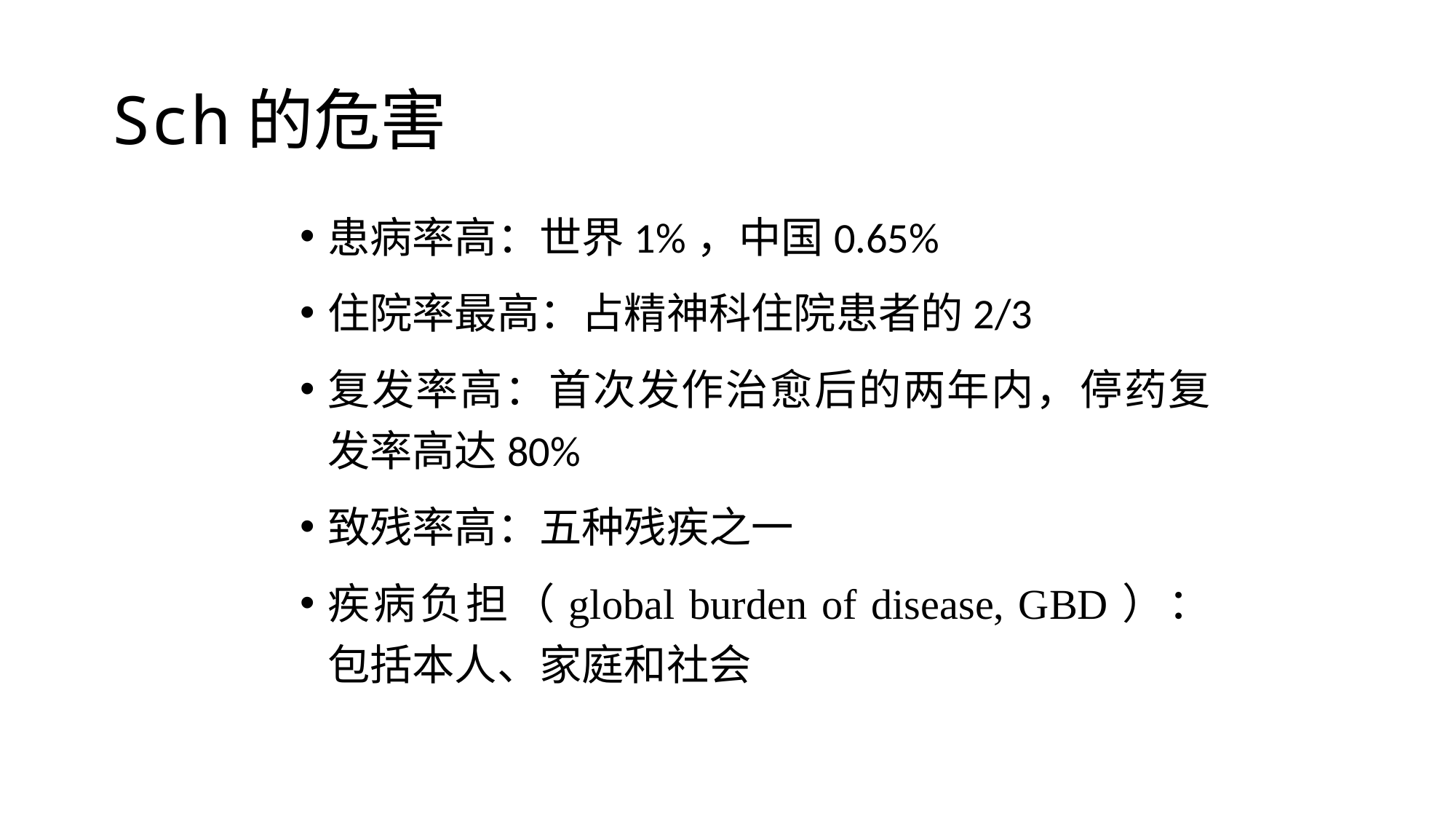

# Sch的危害
患病率高：世界1%，中国0.65%
住院率最高：占精神科住院患者的2/3
复发率高：首次发作治愈后的两年内，停药复发率高达80%
致残率高：五种残疾之一
疾病负担（global burden of disease, GBD）：包括本人、家庭和社会
11